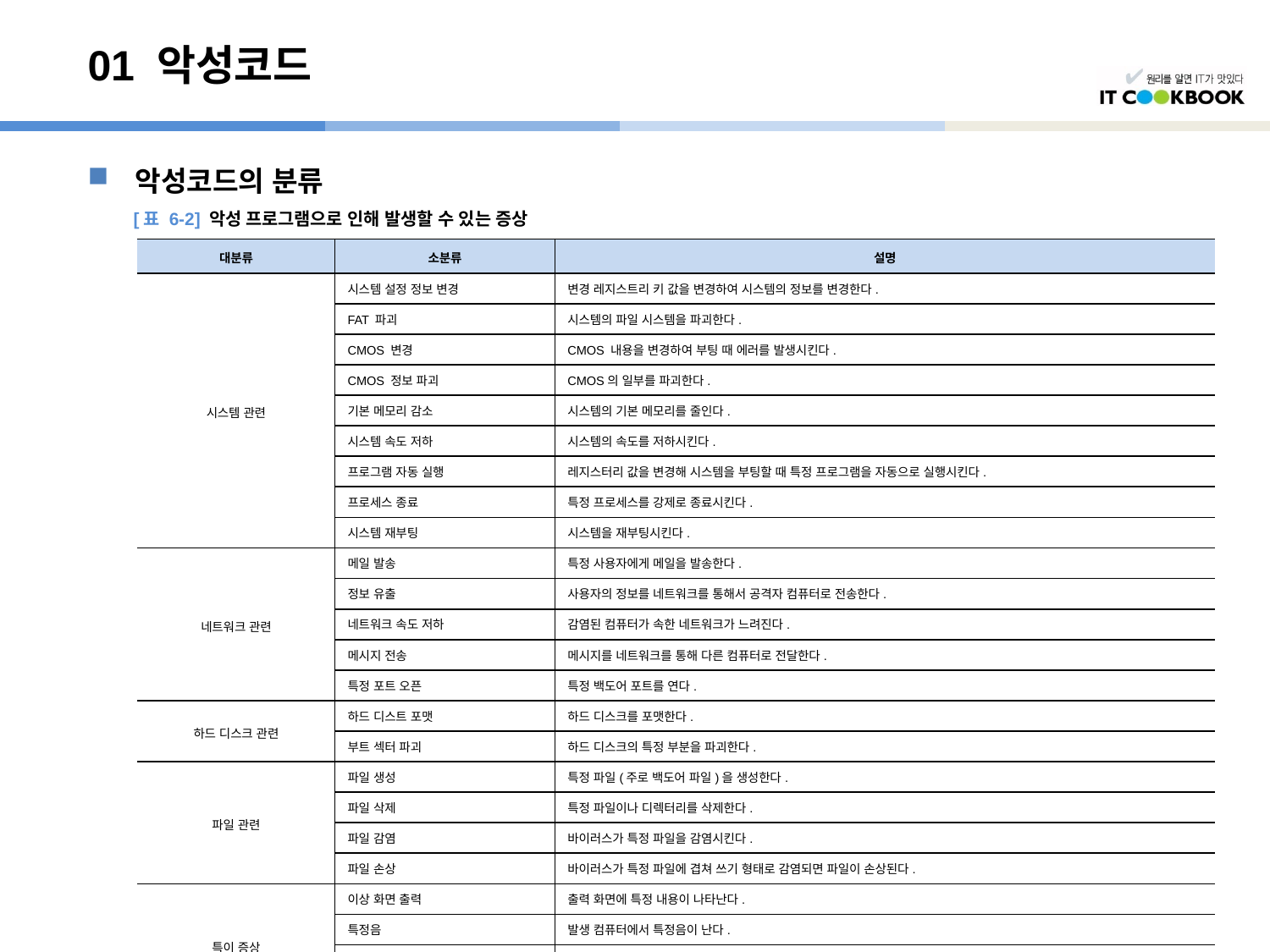

# 01 악성코드
악성코드의 분류
[표 6-2] 악성 프로그램으로 인해 발생할 수 있는 증상
| 대분류 | 소분류 | 설명 |
| --- | --- | --- |
| 시스템 관련 | 시스템 설정 정보 변경 | 변경 레지스트리 키 값을 변경하여 시스템의 정보를 변경한다. |
|  | FAT 파괴 | 시스템의 파일 시스템을 파괴한다. |
|  | CMOS 변경 | CMOS 내용을 변경하여 부팅 때 에러를 발생시킨다. |
|  | CMOS 정보 파괴 | CMOS의 일부를 파괴한다. |
|  | 기본 메모리 감소 | 시스템의 기본 메모리를 줄인다. |
|  | 시스템 속도 저하 | 시스템의 속도를 저하시킨다. |
|  | 프로그램 자동 실행 | 레지스터리 값을 변경해 시스템을 부팅할 때 특정 프로그램을 자동으로 실행시킨다. |
|  | 프로세스 종료 | 특정 프로세스를 강제로 종료시킨다. |
|  | 시스템 재부팅 | 시스템을 재부팅시킨다. |
| 네트워크 관련 | 메일 발송 | 특정 사용자에게 메일을 발송한다. |
|  | 정보 유출 | 사용자의 정보를 네트워크를 통해서 공격자 컴퓨터로 전송한다. |
|  | 네트워크 속도 저하 | 감염된 컴퓨터가 속한 네트워크가 느려진다. |
|  | 메시지 전송 | 메시지를 네트워크를 통해 다른 컴퓨터로 전달한다. |
|  | 특정 포트 오픈 | 특정 백도어 포트를 연다. |
| 하드 디스크 관련 | 하드 디스트 포맷 | 하드 디스크를 포맷한다. |
|  | 부트 섹터 파괴 | 하드 디스크의 특정 부분을 파괴한다. |
| 파일 관련 | 파일 생성 | 특정 파일(주로 백도어 파일)을 생성한다. |
|  | 파일 삭제 | 특정 파일이나 디렉터리를 삭제한다. |
|  | 파일 감염 | 바이러스가 특정 파일을 감염시킨다. |
|  | 파일 손상 | 바이러스가 특정 파일에 겹쳐 쓰기 형태로 감염되면 파일이 손상된다. |
| 특이 증상 | 이상 화면 출력 | 출력 화면에 특정 내용이 나타난다. |
|  | 특정음 | 발생 컴퓨터에서 특정음이 난다. |
|  | 메시지 상자 출력 | 화면에 특정 메시지 상자가 나타난다. |
|  | 증상 없음 | 특이한 증상이 없다. |